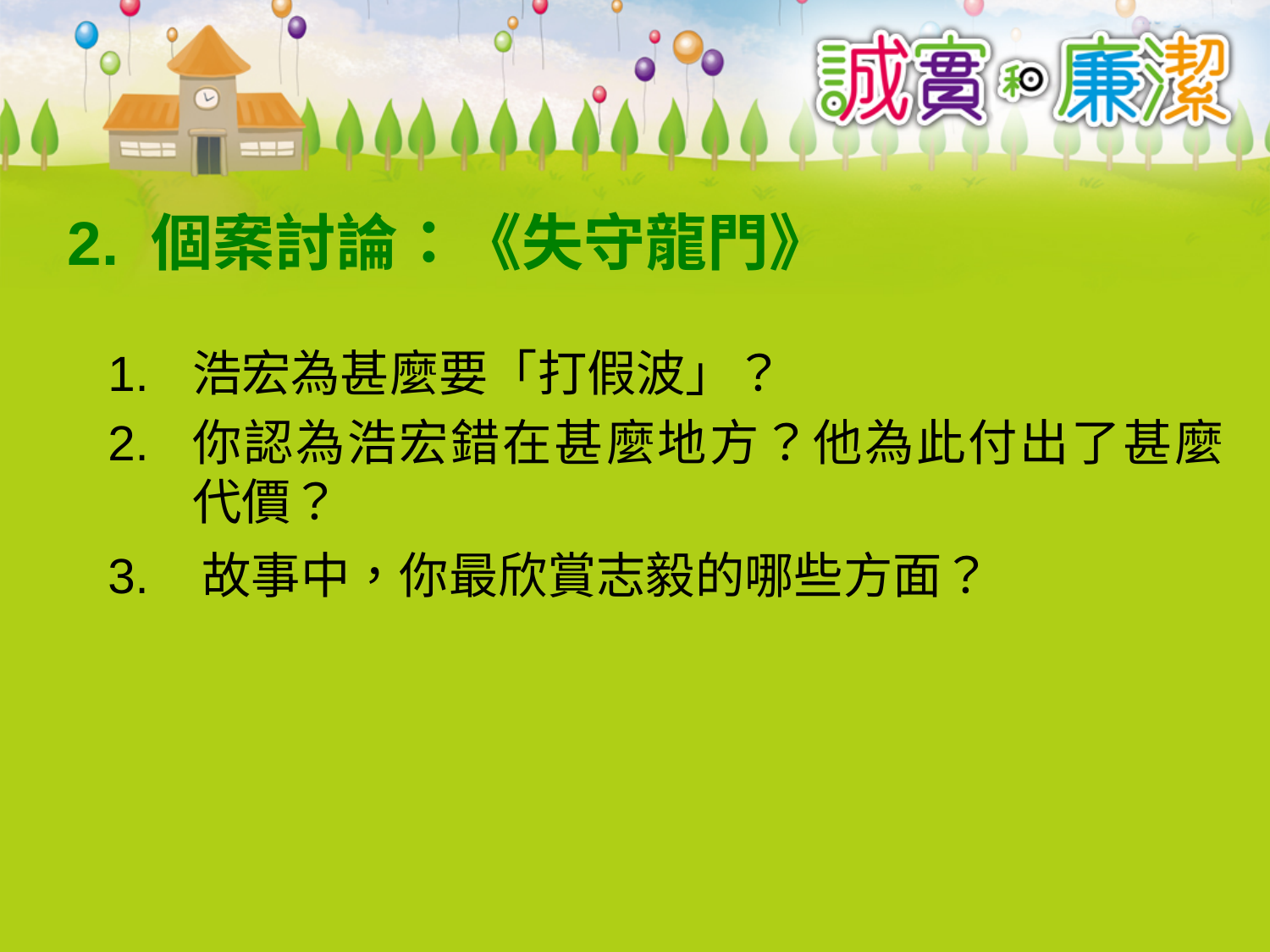

# 2. 個案討論：《失守龍門》
浩宏為甚麼要「打假波」？
你認為浩宏錯在甚麼地方？他為此付出了甚麼代價？
3.   故事中，你最欣賞志毅的哪些方面？